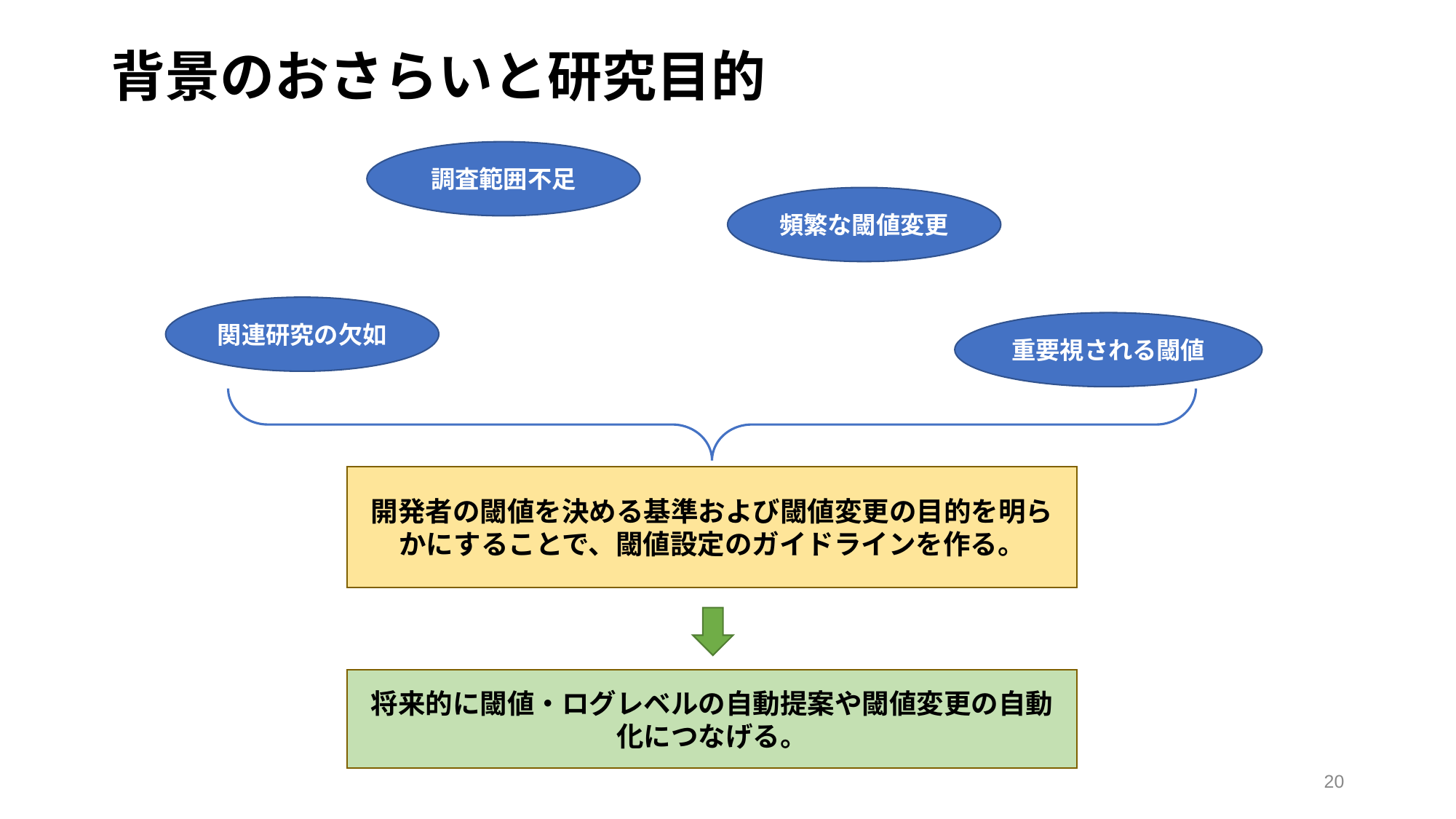

背景のおさらいと研究目的
調査範囲不足
頻繁な閾値変更
関連研究の欠如
重要視される閾値
開発者の閾値を決める基準および閾値変更の目的を明らかにすることで、閾値設定のガイドラインを作る。

将来的に閾値・ログレベルの自動提案や閾値変更の自動化につなげる。
20